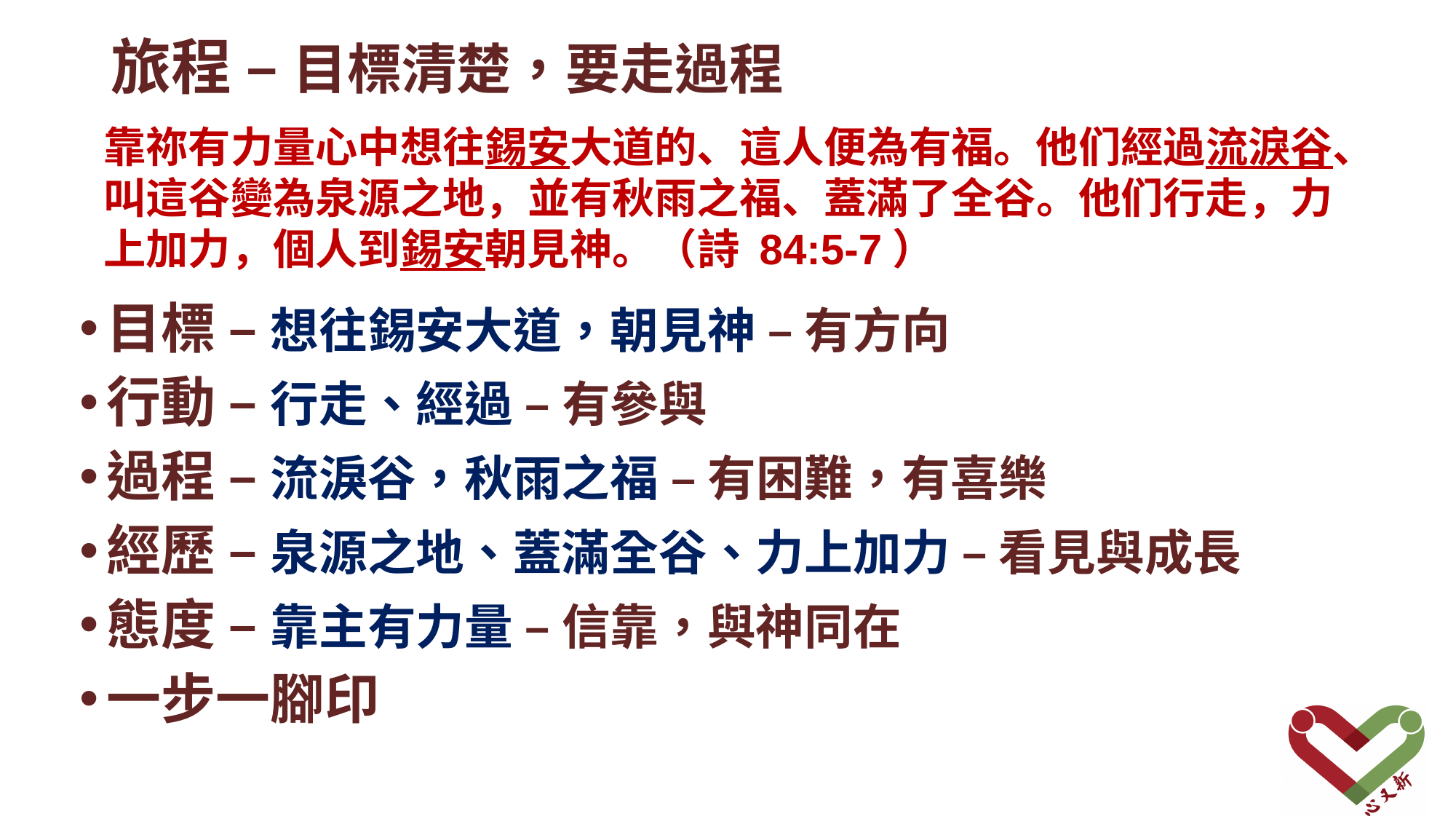

# 旅程 – 目標清楚，要走過程
靠祢有力量心中想往錫安大道的、這人便為有福。他们經過流淚谷、叫這谷變為泉源之地，並有秋雨之福、蓋滿了全谷。他们行走，力上加力，個人到錫安朝見神。（詩 84:5-7）
目標 – 想往錫安大道，朝見神 – 有方向
行動 – 行走、經過 – 有參與
過程 – 流淚谷，秋雨之福 – 有困難，有喜樂
經歷 – 泉源之地、蓋滿全谷、力上加力 – 看見與成長
態度 – 靠主有力量 – 信靠，與神同在
一步一腳印